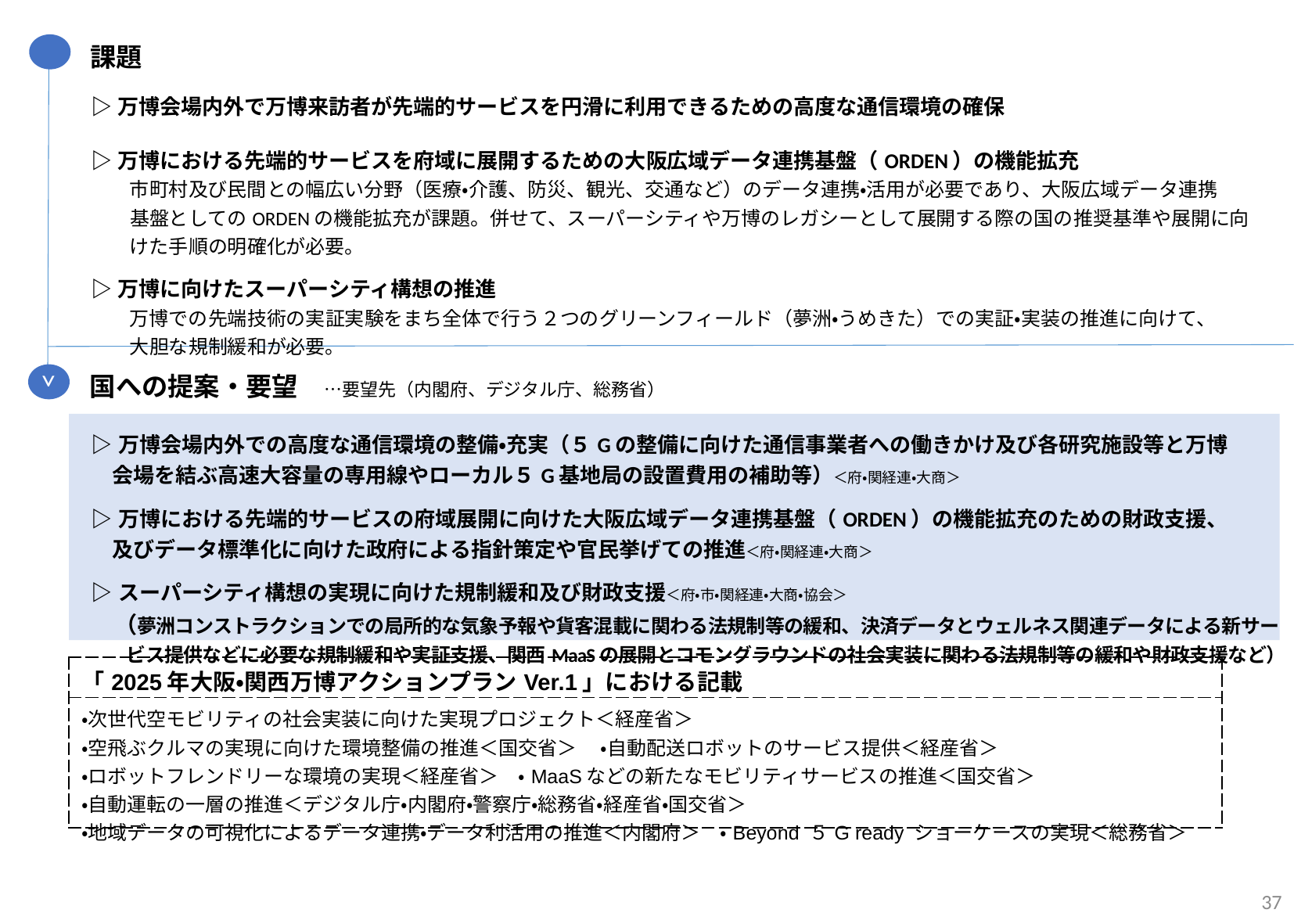

課題
| ▷万博会場内外で万博来訪者が先端的サービスを円滑に利用できるための高度な通信環境の確保 |
| --- |
| ▷万博における先端的サービスを府域に展開するための大阪広域データ連携基盤（ORDEN）の機能拡充 　　市町村及び民間との幅広い分野（医療・介護、防災、観光、交通など）のデータ連携・活用が必要であり、大阪広域データ連携 　　基盤としてのORDENの機能拡充が課題。併せて、スーパーシティや万博のレガシーとして展開する際の国の推奨基準や展開に向 　　けた手順の明確化が必要。 |
| ▷万博に向けたスーパーシティ構想の推進 　　万博での先端技術の実証実験をまち全体で行う２つのグリーンフィールド（夢洲・うめきた）での実証・実装の推進に向けて、 　　大胆な規制緩和が必要。 |
>

国への提案・要望　…要望先（内閣府、デジタル庁、総務省）

| ▷万博会場内外での高度な通信環境の整備・充実（５Gの整備に向けた通信事業者への働きかけ及び各研究施設等と万博 　会場を結ぶ高速大容量の専用線やローカル５G基地局の設置費用の補助等）＜府・関経連・大商＞ |
| --- |
| ▷万博における先端的サービスの府域展開に向けた大阪広域データ連携基盤（ORDEN）の機能拡充のための財政支援、 　及びデータ標準化に向けた政府による指針策定や官民挙げての推進＜府・関経連・大商＞ |
| ▷スーパーシティ構想の実現に向けた規制緩和及び財政支援＜府・市・関経連・大商・協会＞ 　（夢洲コンストラクションでの局所的な気象予報や貨客混載に関わる法規制等の緩和、決済データとウェルネス関連データによる新サービス提供などに必要な規制緩和や実証支援、関西MaaSの展開とコモングラウンドの社会実装に関わる法規制等の緩和や財政支援など） |
| 「2025年大阪・関西万博アクションプランVer.1」における記載 |
| --- |
| ・次世代空モビリティの社会実装に向けた実現プロジェクト＜経産省＞ ・空飛ぶクルマの実現に向けた環境整備の推進＜国交省＞ 　・自動配送ロボットのサービス提供＜経産省＞　 ・ロボットフレンドリーな環境の実現＜経産省＞　・MaaSなどの新たなモビリティサービスの推進＜国交省＞ ・自動運転の一層の推進＜デジタル庁・内閣府・警察庁・総務省・経産省・国交省＞ ・地域データの可視化によるデータ連携・データ利活用の推進＜内閣府＞　・Beyond ５G ready ショーケースの実現＜総務省＞ |

37